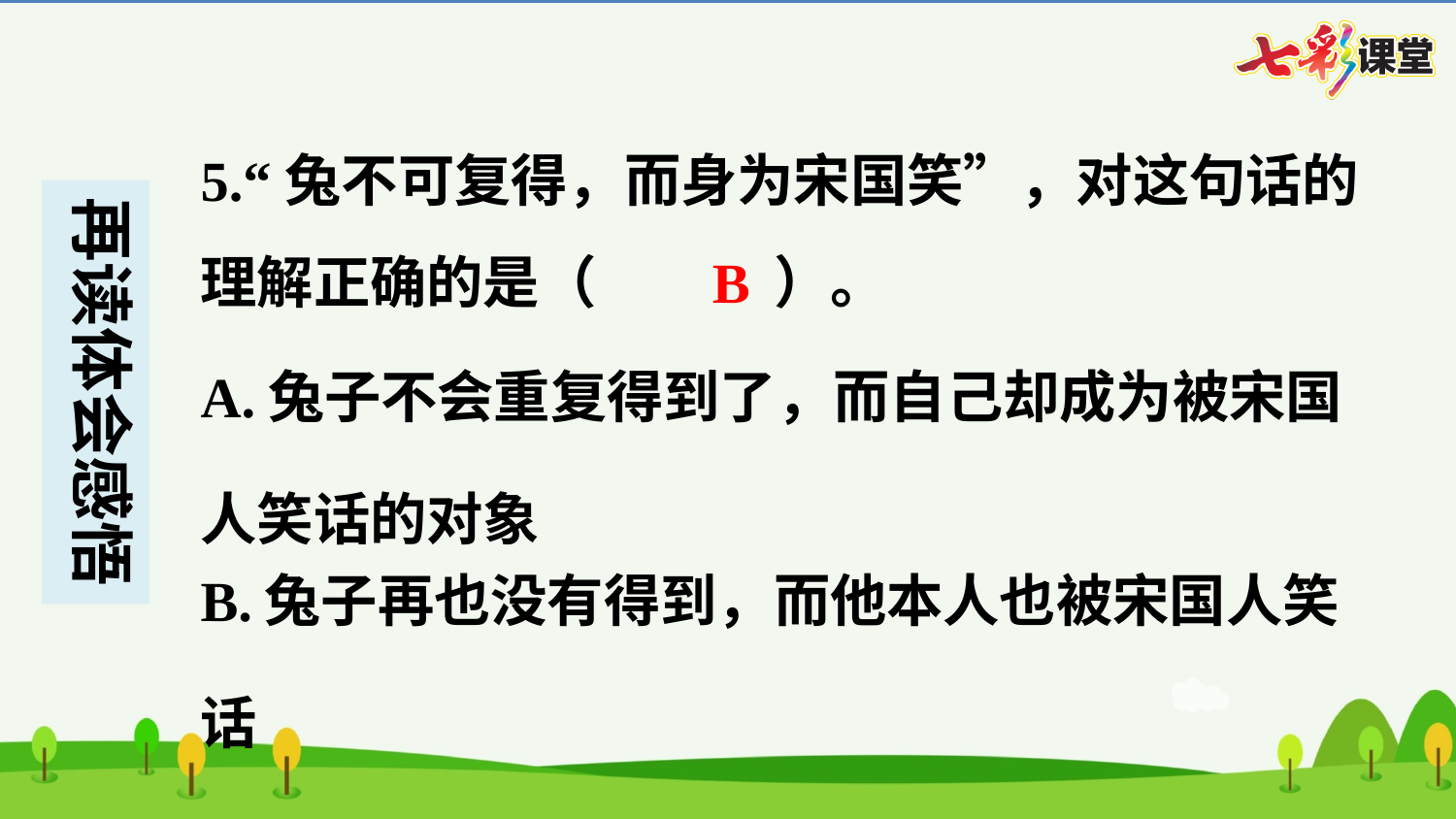

5.“兔不可复得，而身为宋国笑”，对这句话的理解正确的是（　B　）。
B
| A.兔子不会重复得到了，而自己却成为被宋国人笑话的对象 |
| --- |
| B.兔子再也没有得到，而他本人也被宋国人笑话 |